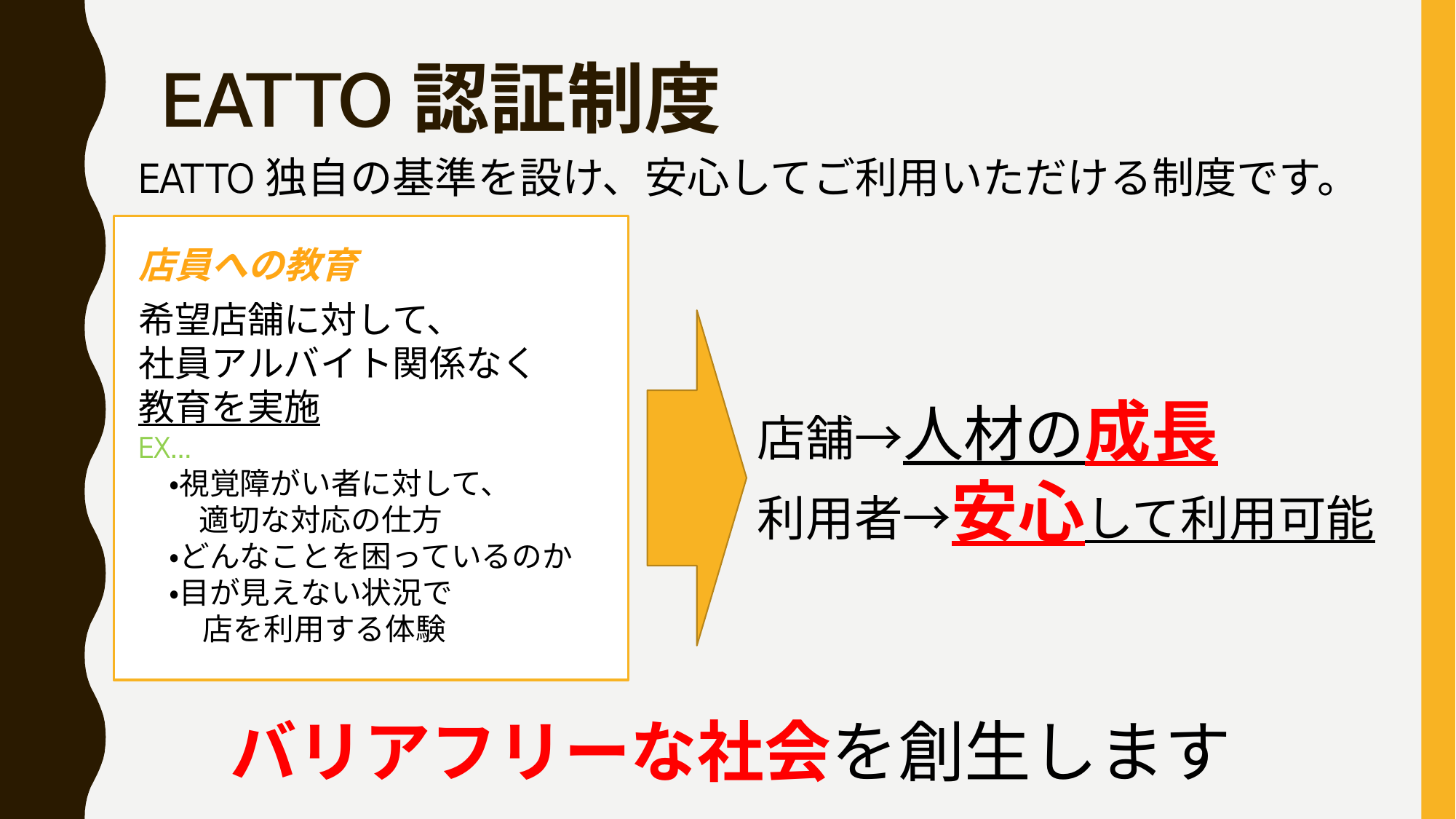

EATTO認証制度
EATTO独自の基準を設け、安心してご利用いただける制度です。

店員への教育
希望店舗に対して、
社員アルバイト関係なく
教育を実施
EX…
　・視覚障がい者に対して、
　　適切な対応の仕方
　・どんなことを困っているのか
　・目が見えない状況で
   　 店を利用する体験

店舗→人材の成長
利用者→安心して利用可能

バリアフリーな社会を創生します